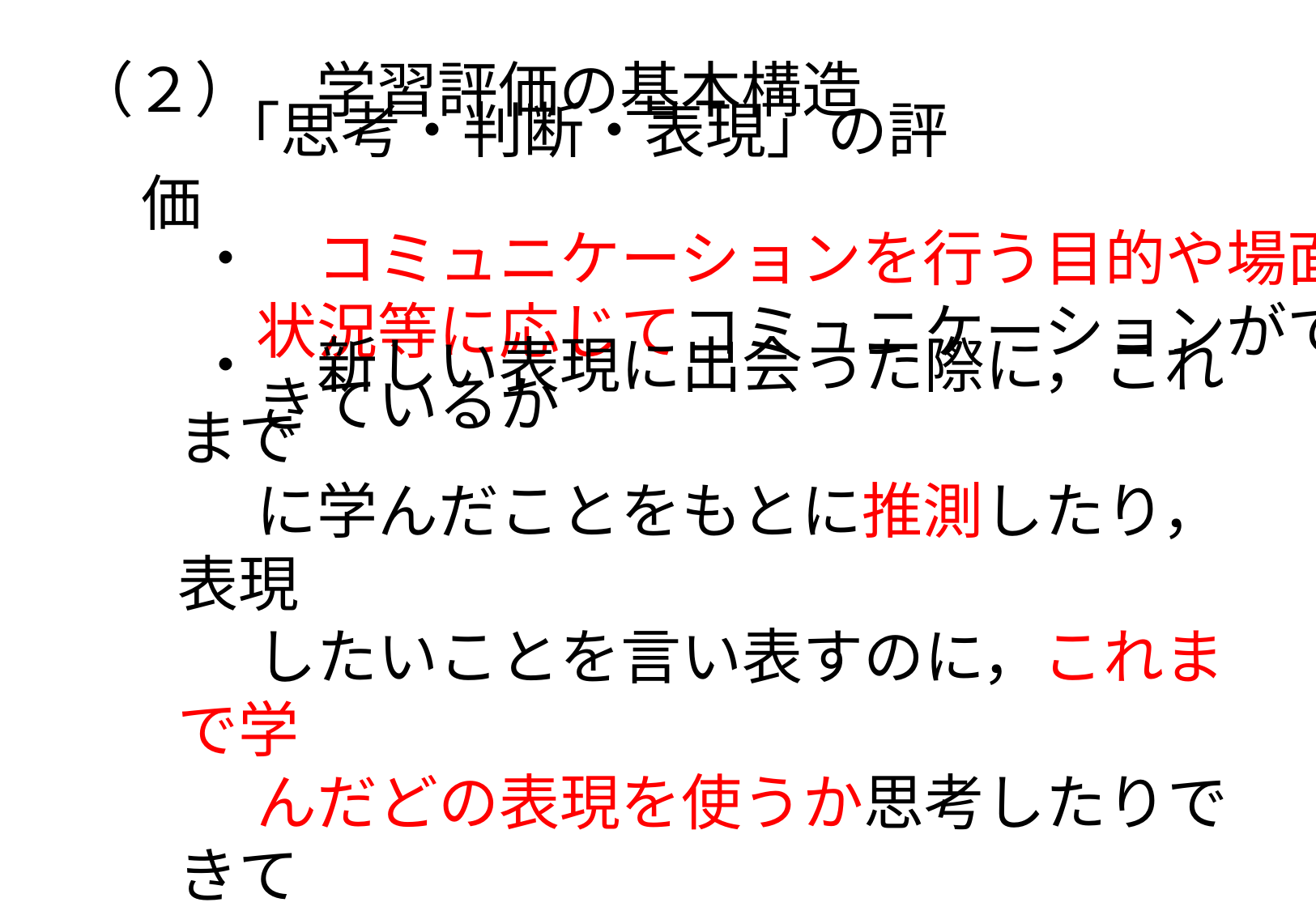

（２）　学習評価の基本構造

　「思考・判断・表現」の評価

・　コミュニケーションを行う目的や場面，
　状況等に応じてコミュニケーションがで
　きているか

・　新しい表現に出会った際に，これまで
　に学んだことをもとに推測したり，表現
　したいことを言い表すのに，これまで学
　んだどの表現を使うか思考したりできて
　いるか